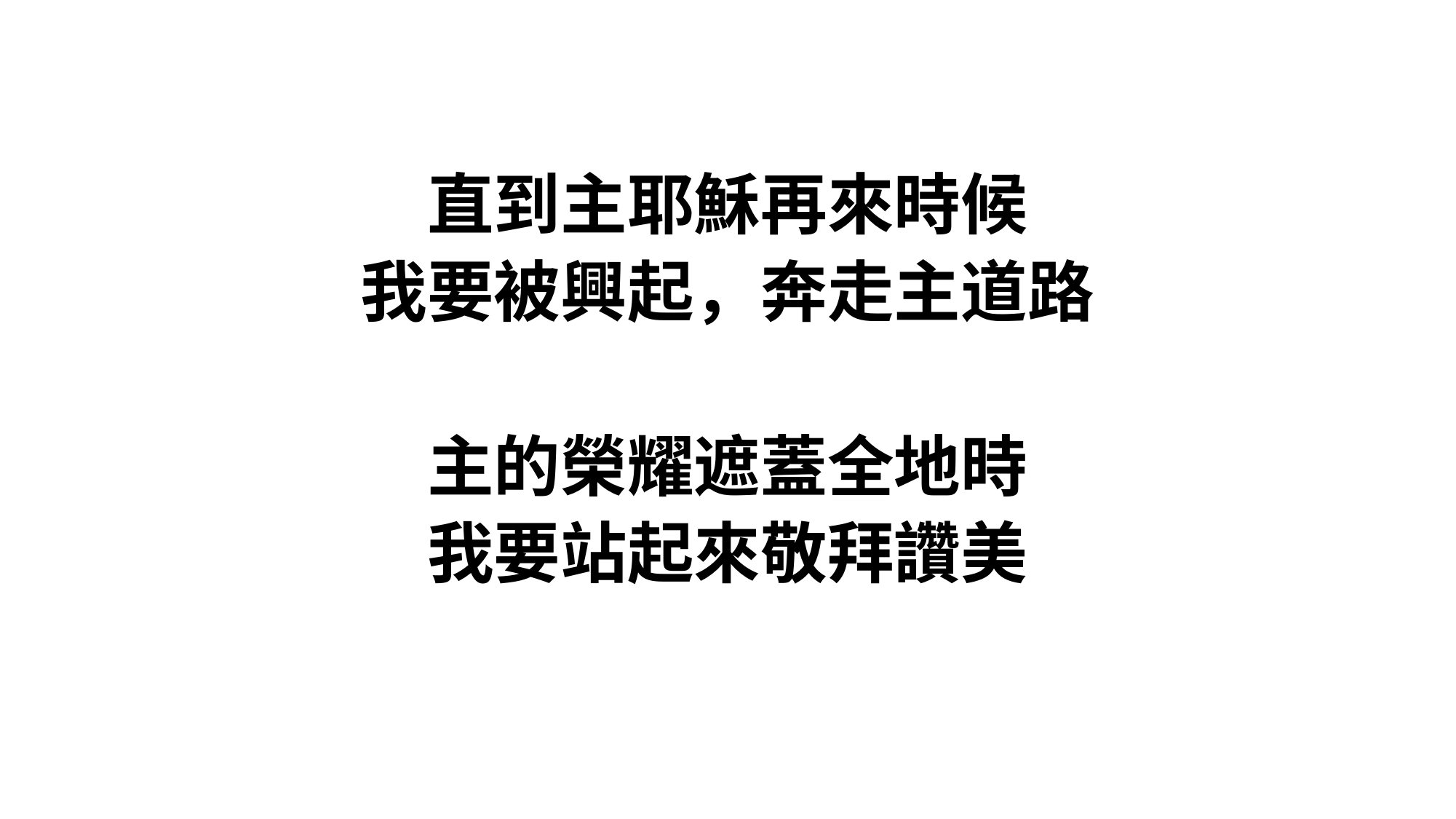

#
直到主耶穌再來時候
我要被興起，奔走主道路

主的榮耀遮蓋全地時
我要站起來敬拜讚美